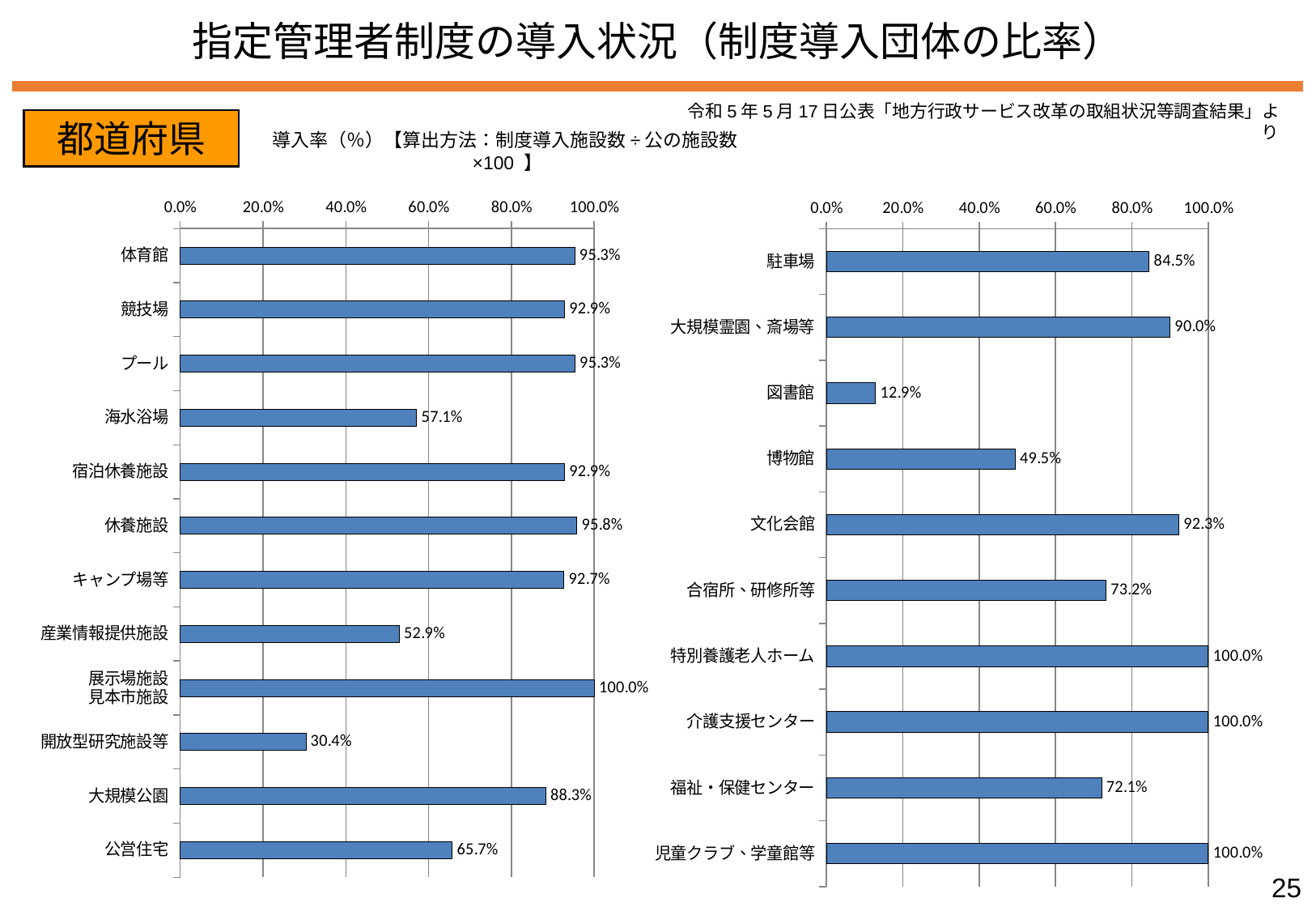

指定管理者制度の導入状況（制度導入団体の比率）
令和5年5月17日公表「地方行政サービス改革の取組状況等調査結果」より
都道府県
導入率（％）【算出方法：制度導入施設数÷公の施設数×100 】

### Chart

| Category | 導入率 |
|---|---|
| 体育館 | 0.9532710280373832 |
| 競技場 | 0.9285714285714286 |
| プール | 0.9534883720930233 |
| 海水浴場 | 0.5714285714285714 |
| 宿泊休養施設 | 0.9285714285714286 |
| 休養施設 | 0.9583333333333334 |
| キャンプ場等 | 0.9272727272727272 |
| 産業情報提供施設 | 0.5294117647058824 |
| 展示場施設
見本市施設 | 1.0 |
| 開放型研究施設等 | 0.3037974683544304 |
| 大規模公園 | 0.882703777335984 |
| 公営住宅 | 0.6572495534989446 |

### Chart

| Category | 導入率 |
|---|---|
| 駐車場 | 0.845360824742268 |
| 大規模霊園、斎場等 | 0.9 |
| 図書館 | 0.12903225806451613 |
| 博物館 | 0.4948453608247423 |
| 文化会館 | 0.9230769230769231 |
| 合宿所、研修所等 | 0.7323232323232324 |
| 特別養護老人ホーム | 1.0 |
| 介護支援センター | 1.0 |
| 福祉・保健センター | 0.7205882352941176 |
| 児童クラブ、学童館等 | 1.0 |
25